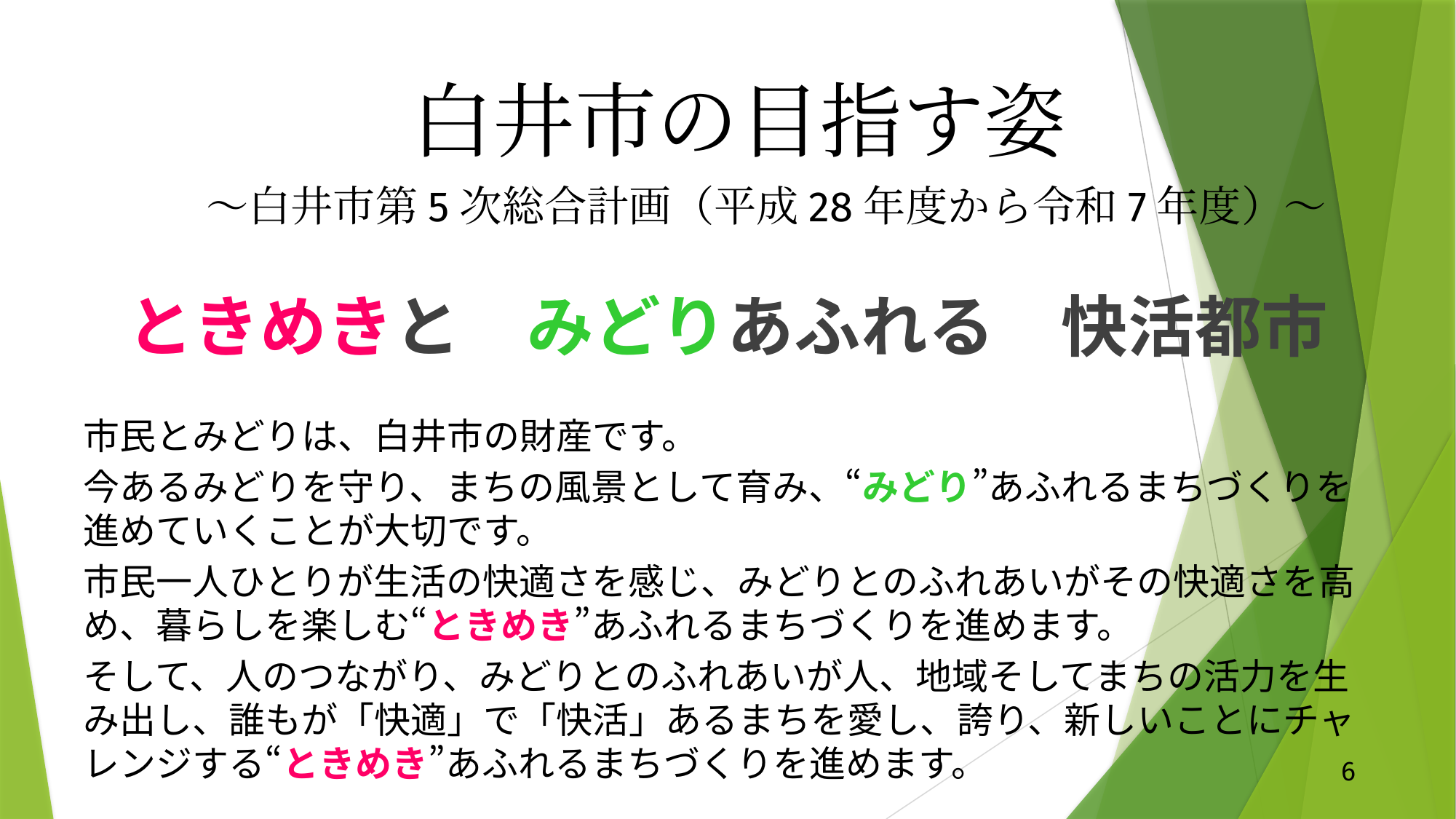

白井市の目指す姿
　～白井市第5次総合計画（平成28年度から令和7年度）～
ときめきと　みどりあふれる　快活都市
市民とみどりは、白井市の財産です。
今あるみどりを守り、まちの風景として育み、“みどり”あふれるまちづくりを進めていくことが大切です。
市民一人ひとりが生活の快適さを感じ、みどりとのふれあいがその快適さを高め、暮らしを楽しむ“ときめき”あふれるまちづくりを進めます。
そして、人のつながり、みどりとのふれあいが人、地域そしてまちの活力を生み出し、誰もが「快適」で「快活」あるまちを愛し、誇り、新しいことにチャレンジする“ときめき”あふれるまちづくりを進めます。